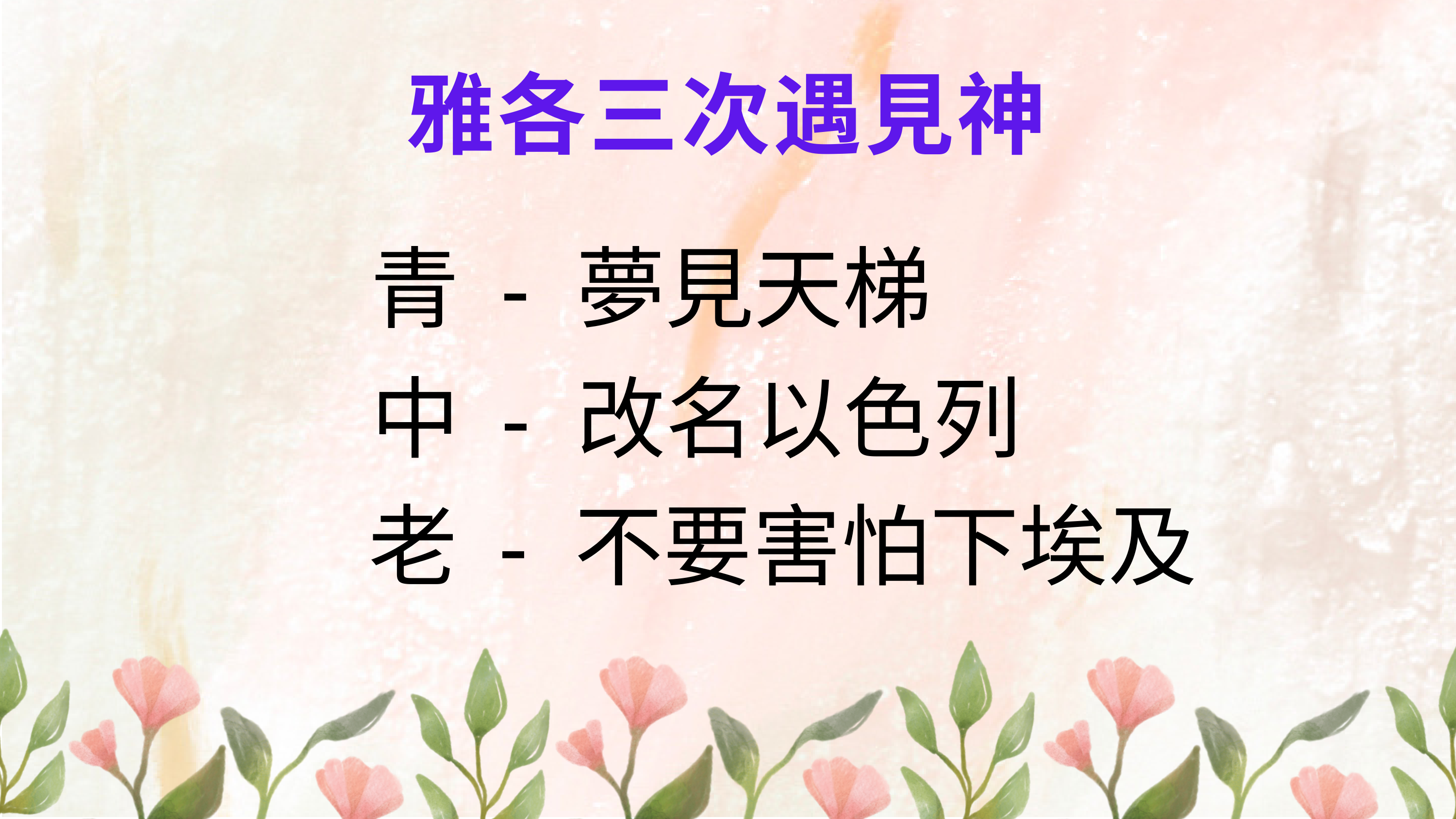

雅各三次遇見神
青 - 夢見天梯
中 - 改名以色列
老 - 不要害怕下埃及